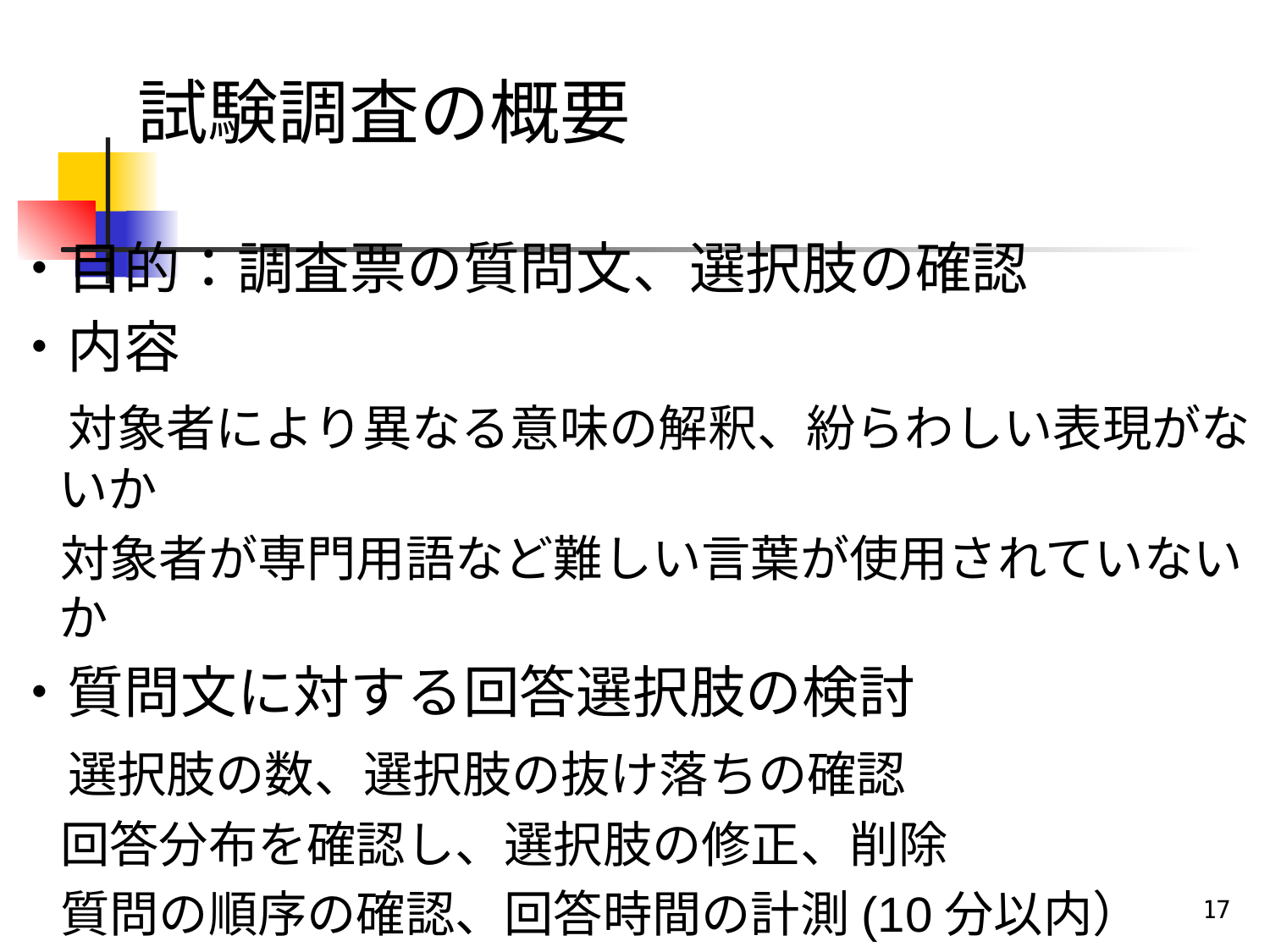

# 試験調査の概要
・目的：調査票の質問文、選択肢の確認
・内容
　対象者により異なる意味の解釈、紛らわしい表現がないか
　対象者が専門用語など難しい言葉が使用されていないか
・質問文に対する回答選択肢の検討
　選択肢の数、選択肢の抜け落ちの確認
　回答分布を確認し、選択肢の修正、削除
　質問の順序の確認、回答時間の計測(10分以内）
・サンプル　25×2（50サンプル 関係者、一般）

17